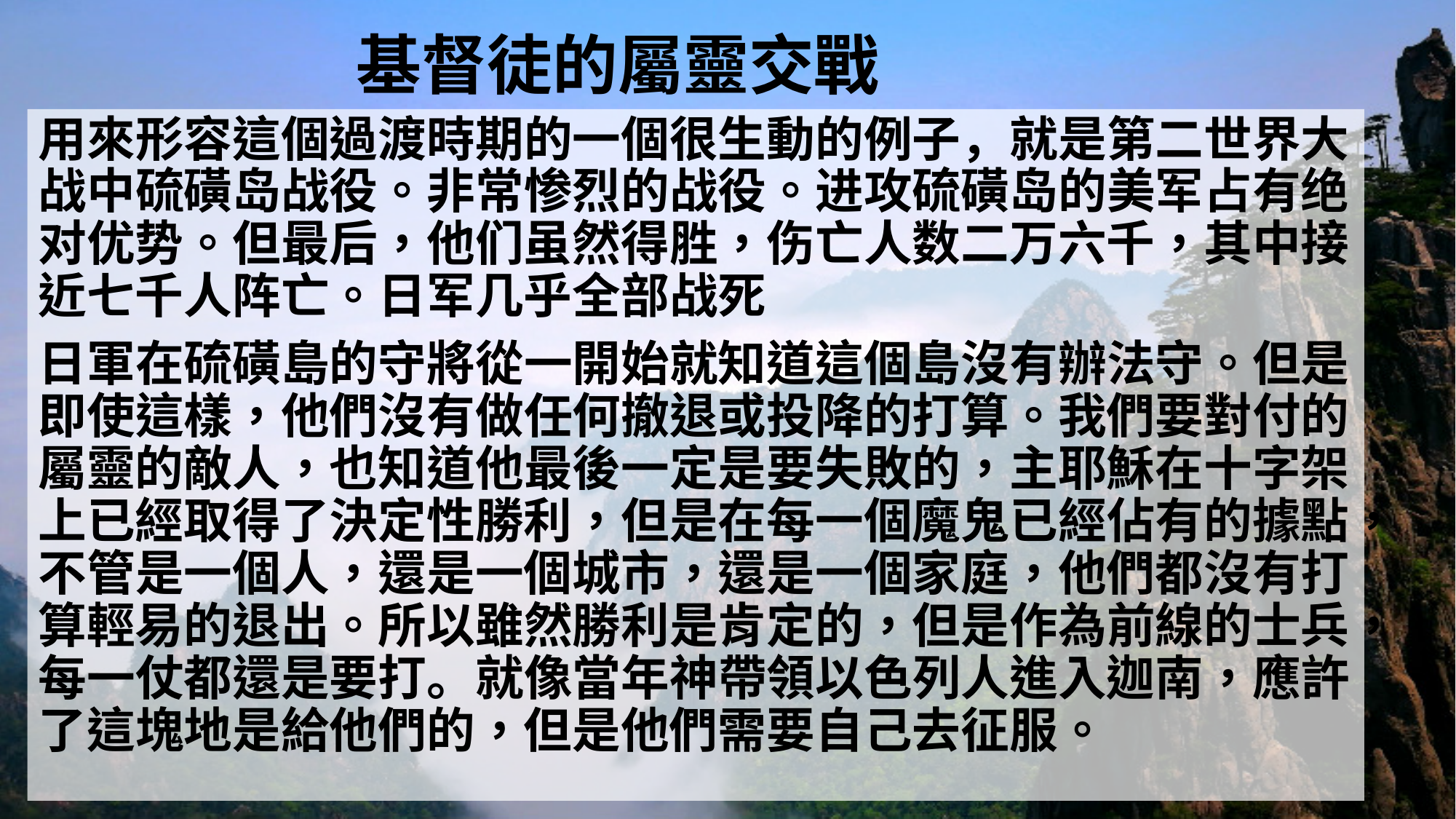

# 基督徒的屬靈交戰
用來形容這個過渡時期的一個很生動的例子，就是第二世界大战中硫磺岛战役。非常惨烈的战役。进攻硫磺岛的美军占有绝对优势。但最后，他们虽然得胜，伤亡人数二万六千，其中接近七千人阵亡。日军几乎全部战死
日軍在硫磺島的守將從一開始就知道這個島沒有辦法守。但是即使這樣，他們沒有做任何撤退或投降的打算。我們要對付的屬靈的敵人，也知道他最後一定是要失敗的，主耶穌在十字架上已經取得了決定性勝利，但是在每一個魔鬼已經佔有的據點，不管是一個人，還是一個城市，還是一個家庭，他們都沒有打算輕易的退出。所以雖然勝利是肯定的，但是作為前線的士兵，每一仗都還是要打。就像當年神帶領以色列人進入迦南，應許了這塊地是給他們的，但是他們需要自己去征服。